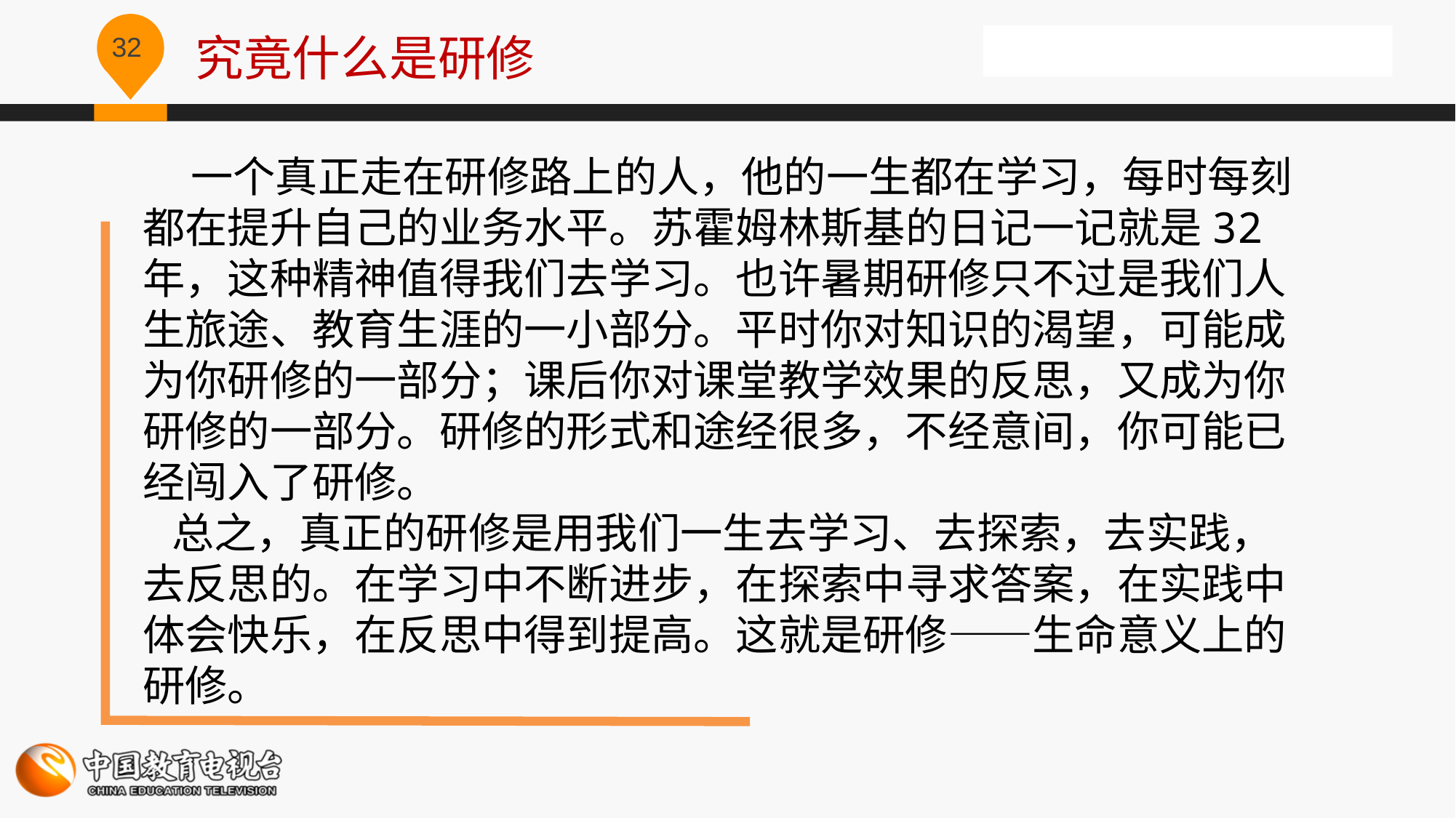

究竟什么是研修
    一个真正走在研修路上的人，他的一生都在学习，每时每刻都在提升自己的业务水平。苏霍姆林斯基的日记一记就是32年，这种精神值得我们去学习。也许暑期研修只不过是我们人生旅途、教育生涯的一小部分。平时你对知识的渴望，可能成为你研修的一部分；课后你对课堂教学效果的反思，又成为你研修的一部分。研修的形式和途经很多，不经意间，你可能已经闯入了研修。
  总之，真正的研修是用我们一生去学习、去探索，去实践，去反思的。在学习中不断进步，在探索中寻求答案，在实践中体会快乐，在反思中得到提高。这就是研修——生命意义上的研修。